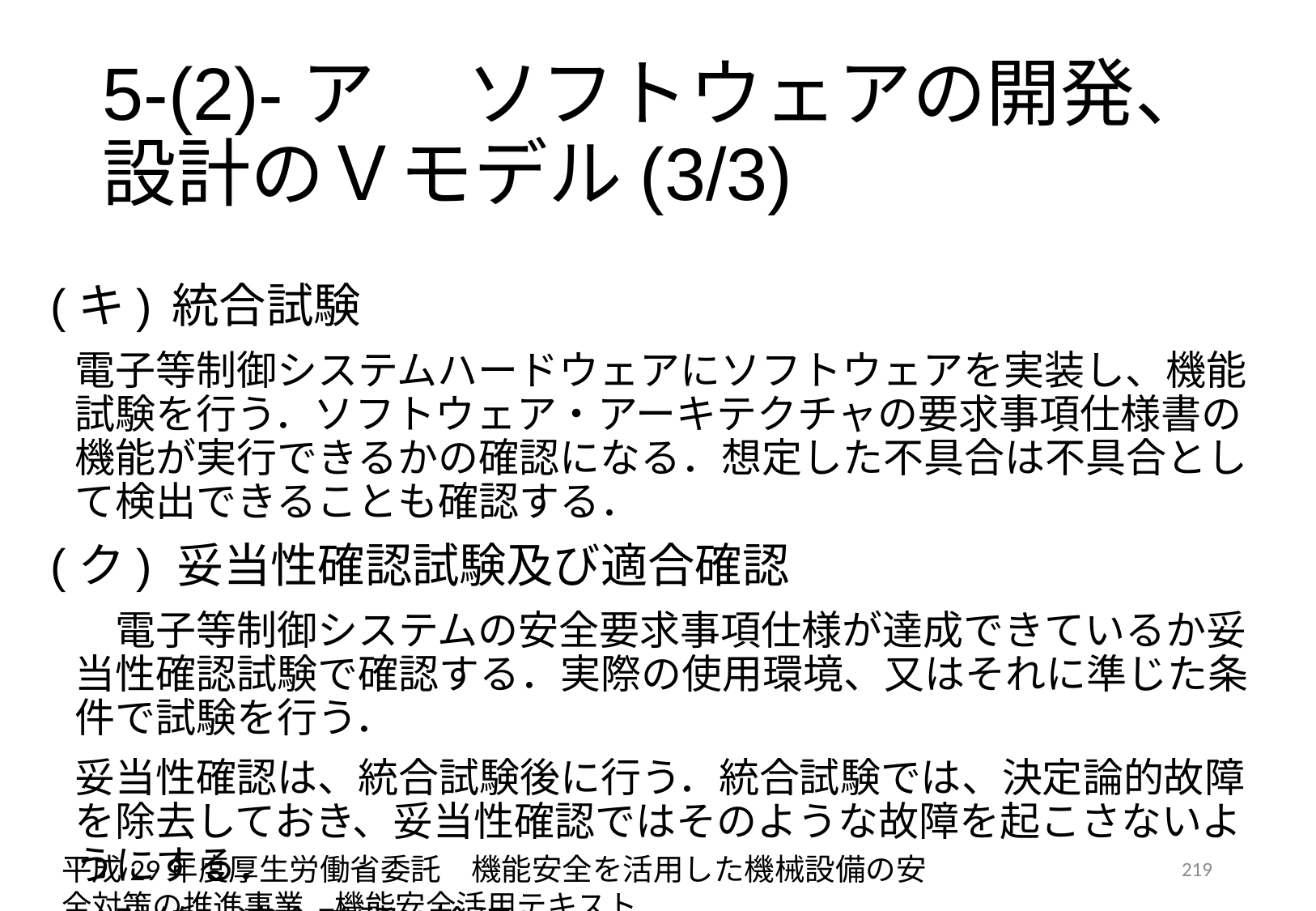

# 5-(2)-ア 	ソフトウェアの開発、設計のＶモデル(3/3)
(キ)	統合試験
電子等制御システムハードウェアにソフトウェアを実装し、機能試験を行う．ソフトウェア・アーキテクチャの要求事項仕様書の機能が実行できるかの確認になる．想定した不具合は不具合として検出できることも確認する．
(ク) 妥当性確認試験及び適合確認
　電子等制御システムの安全要求事項仕様が達成できているか妥当性確認試験で確認する．実際の使用環境、又はそれに準じた条件で試験を行う．
妥当性確認は、統合試験後に行う．統合試験では、決定論的故障を除去しておき、妥当性確認ではそのような故障を起こさないようにする．
・破線：適合確認(検証)
平成29年度厚生労働省委託　機能安全を活用した機械設備の安全対策の推進事業　機能安全活用テキスト
219